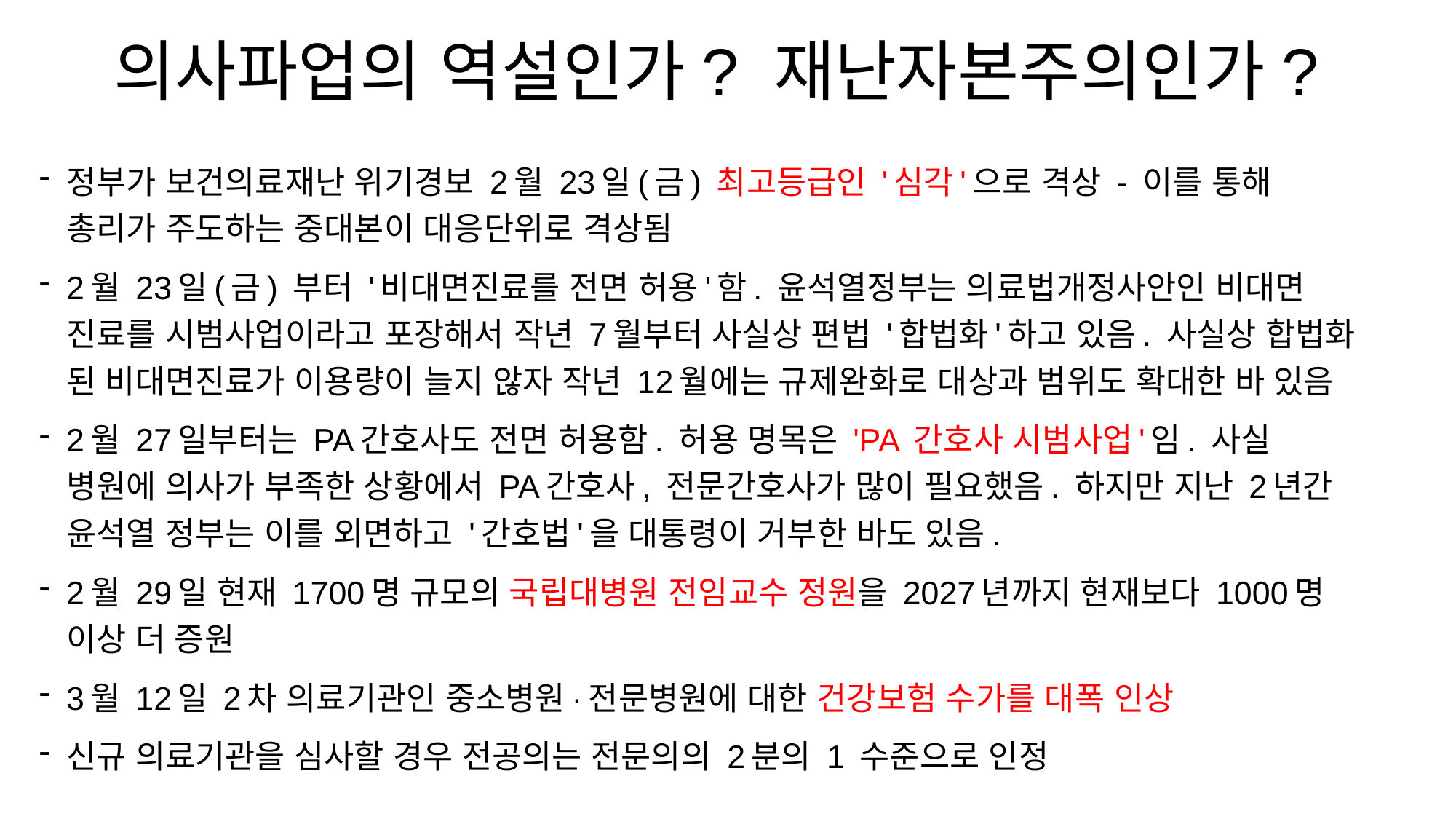

# 의사파업의 역설인가? 재난자본주의인가?
정부가 보건의료재난 위기경보 2월 23일(금) 최고등급인 '심각'으로 격상 - 이를 통해 총리가 주도하는 중대본이 대응단위로 격상됨
2월 23일(금) 부터 '비대면진료를 전면 허용'함. 윤석열정부는 의료법개정사안인 비대면 진료를 시범사업이라고 포장해서 작년 7월부터 사실상 편법 '합법화'하고 있음. 사실상 합법화 된 비대면진료가 이용량이 늘지 않자 작년 12월에는 규제완화로 대상과 범위도 확대한 바 있음
2월 27일부터는 PA간호사도 전면 허용함. 허용 명목은 'PA 간호사 시범사업'임. 사실 병원에 의사가 부족한 상황에서 PA간호사, 전문간호사가 많이 필요했음. 하지만 지난 2년간 윤석열 정부는 이를 외면하고 '간호법'을 대통령이 거부한 바도 있음.
2월 29일 현재 1700명 규모의 국립대병원 전임교수 정원을 2027년까지 현재보다 1000명 이상 더 증원
3월 12일 2차 의료기관인 중소병원·전문병원에 대한 건강보험 수가를 대폭 인상
신규 의료기관을 심사할 경우 전공의는 전문의의 2분의 1 수준으로 인정